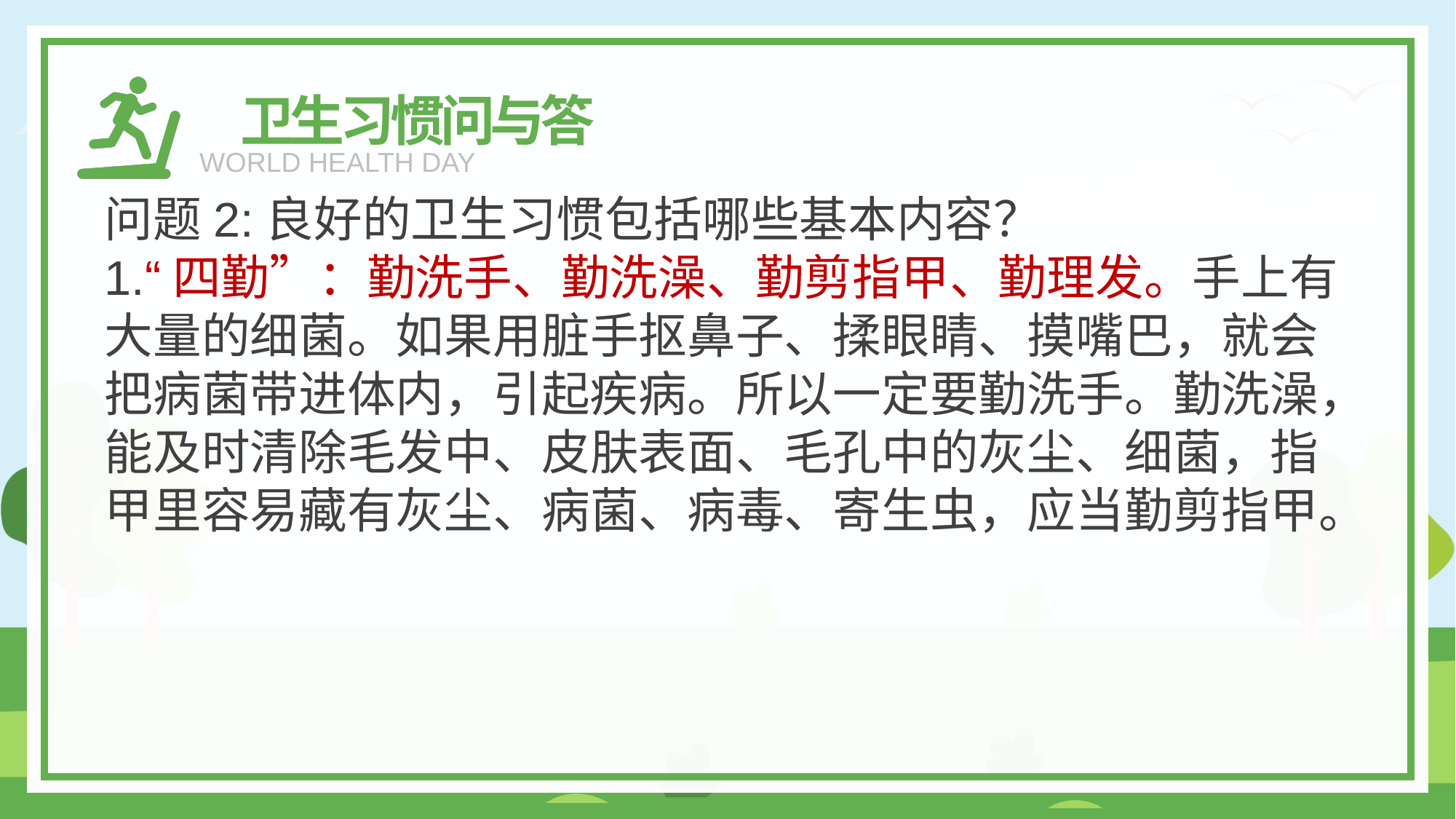

卫生习惯问与答

WORLD HEALTH DAY
问题2:良好的卫生习惯包括哪些基本内容？
1.“四勤”：勤洗手、勤洗澡、勤剪指甲、勤理发。手上有大量的细菌。如果用脏手抠鼻子、揉眼睛、摸嘴巴，就会把病菌带进体内，引起疾病。所以一定要勤洗手。勤洗澡，能及时清除毛发中、皮肤表面、毛孔中的灰尘、细菌，指甲里容易藏有灰尘、病菌、病毒、寄生虫，应当勤剪指甲。